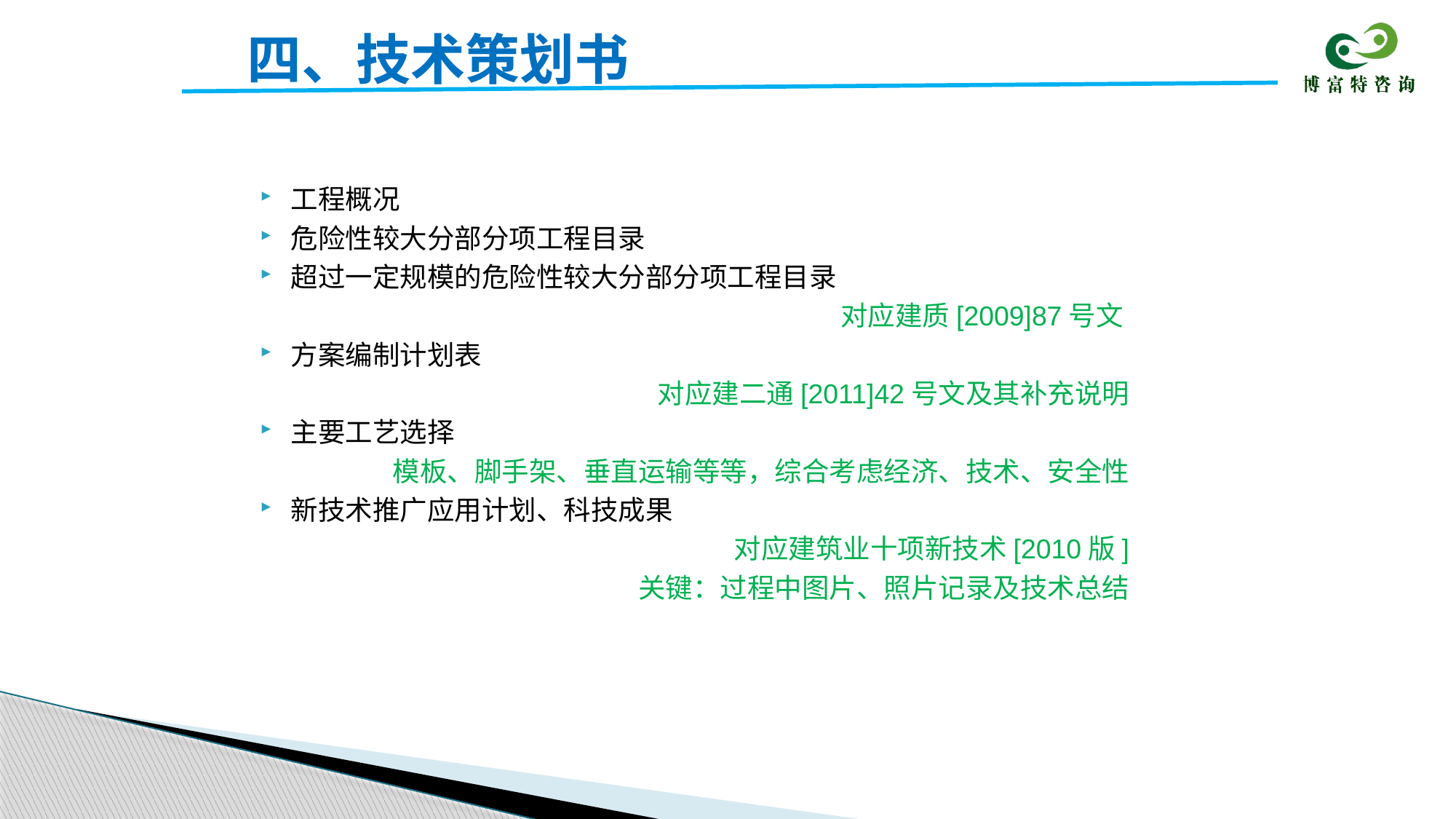

# 四、技术策划书
工程概况
危险性较大分部分项工程目录
超过一定规模的危险性较大分部分项工程目录
          对应建质[2009]87号文
方案编制计划表
对应建二通[2011]42号文及其补充说明
主要工艺选择
模板、脚手架、垂直运输等等，综合考虑经济、技术、安全性
新技术推广应用计划、科技成果
                                       对应建筑业十项新技术[2010版]
关键：过程中图片、照片记录及技术总结